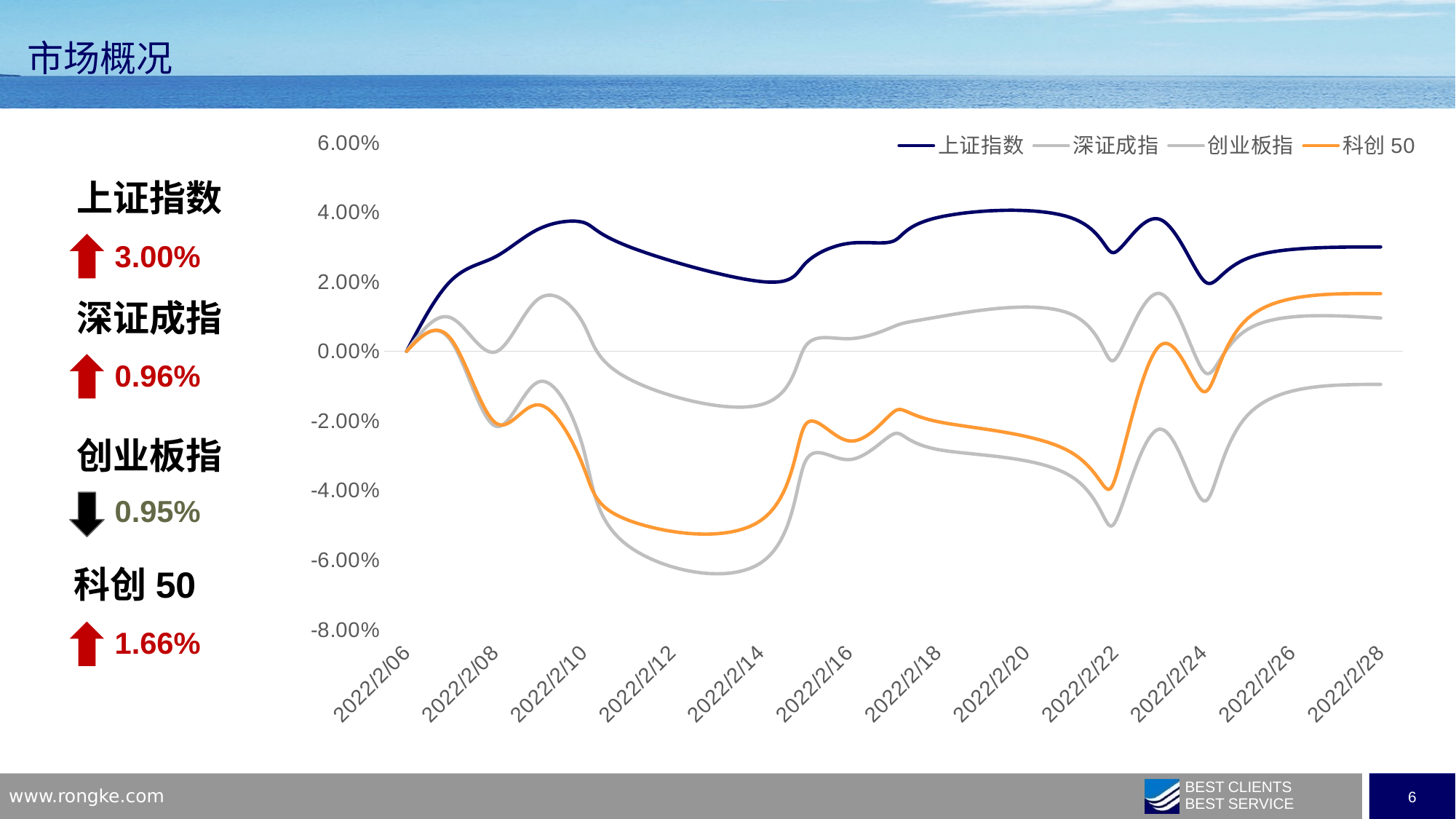

市场概况

### Chart

| Category | 上证指数 | 深证成指 | 创业板指 | 科创50 |
|---|---|---|---|---|
| 44598 | 0.0 | 0.0 | 0.0 | 0.0 |
| 44599 | 0.02027143310052537 | 0.00964817381955907 | 0.00306606024287559 | 0.0035751835548878397 |
| 44600 | 0.027127989236278793 | -0.00019839352564532398 | -0.02147256283446841 | -0.020475851586318372 |
| 44601 | 0.03525456666677673 | 0.015250123613302247 | -0.008713709521060764 | -0.015405903368597929 |
| 44602 | 0.037028003209458094 | 0.007803973871388203 | -0.028336116931472977 | -0.03337570154038694 |
| 44603 | 0.030197834576654925 | -0.007778958970302563 | -0.05588356300195185 | -0.04851354952833642 |
| 44606 | 0.020063545985965492 | -0.01536936080827811 | -0.06082428927492889 | -0.048633543970356574 |
| 44607 | 0.02518230507005681 | 0.0013183092967068433 | -0.03179891897570564 | -0.02123234536011198 |
| 44608 | 0.031055383798793246 | 0.003623986901195364 | -0.03112740399886582 | -0.025757803543635216 |
| 44609 | 0.03171132297866297 | 0.007116064091537977 | -0.023761055899032546 | -0.017411396917534128 |
| 44610 | 0.03847089686005689 | 0.009875746394490958 | -0.028234396197549083 | -0.020218534691328727 |
| 44613 | 0.03842776058127706 | 0.010736839721688263 | -0.03587104849841083 | -0.028979593297753126 |
| 44614 | 0.028471818191473153 | -0.00232205658741258 | -0.049170647720781835 | -0.03680518336940486 |
| 44615 | 0.03799169742655195 | 0.016651303210695634 | -0.022372064261927727 | 0.0015077810090857735 |
| 44616 | 0.020383141187985565 | -0.005688353993173023 | -0.042986584001181605 | -0.011580236500503216 |
| 44617 | 0.026764246284114668 | 0.00636715516776909 | -0.018268445657683152 | 0.00948078120205298 |
| 44620 | 0.030006993729502218 | 0.009579589173241754 | -0.009501142819898112 | 0.016564602241609938 |
上证指数
3.00%

深证成指
0.96%

创业板指
0.95%

科创50
1.66%